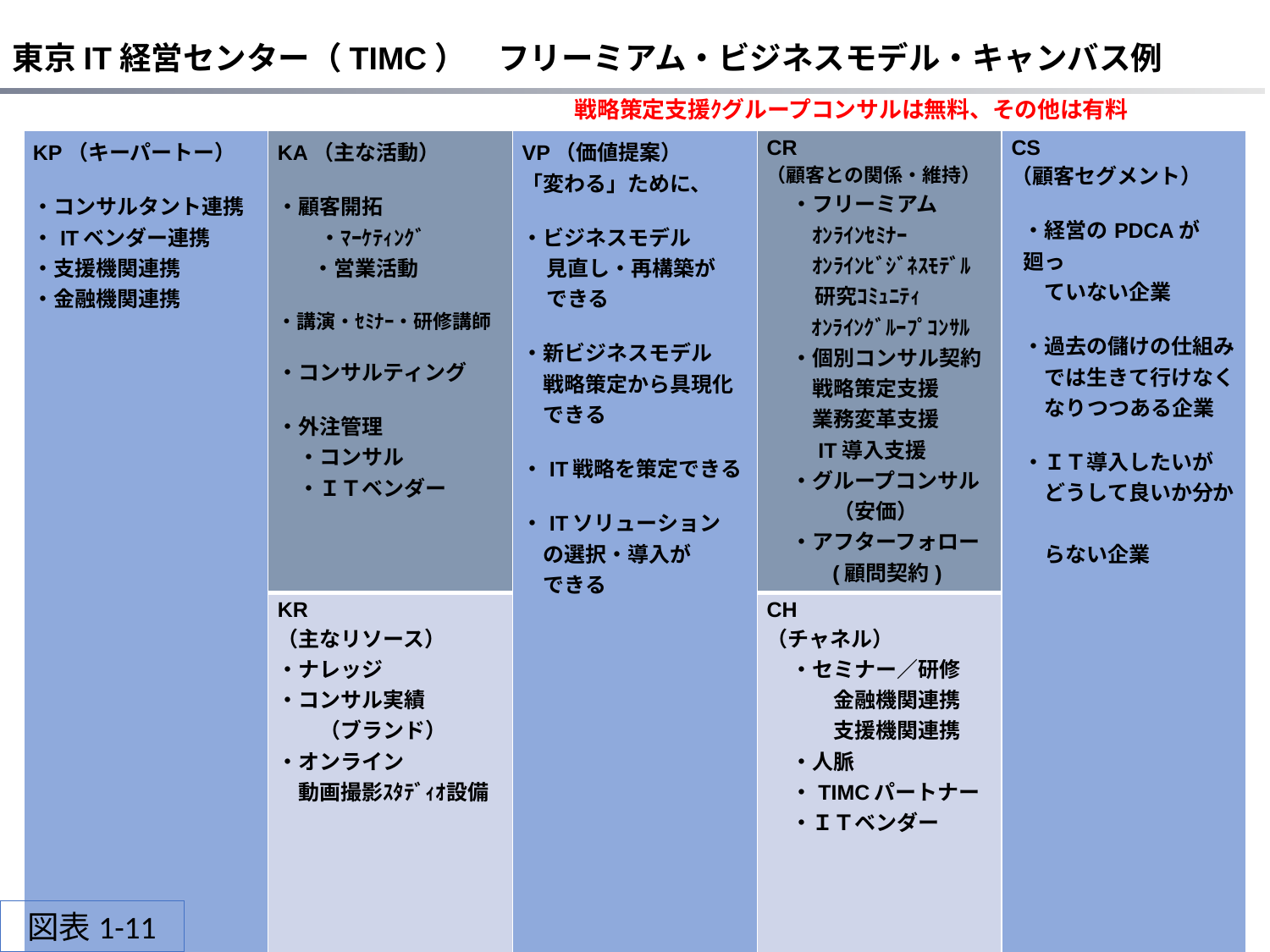

東京IT経営センター（TIMC）　フリーミアム・ビジネスモデル・キャンバス例
　　　　　　　　　　　　　　　　　　　　　　　　　　　　　　　　戦略策定支援ｸグループコンサルは無料、その他は有料

| KP（キーパートー） ・コンサルタント連携 ・ITベンダー連携 ・支援機関連携 ・金融機関連携 | KA（主な活動） ・顧客開拓 　　・ﾏｰｹﾃｨﾝｸﾞ ・営業活動 ・講演・ｾﾐﾅｰ・研修講師 ・コンサルティング ・外注管理 　・コンサル 　・ＩＴベンダー | VP（価値提案） 「変わる」ために、 ・ビジネスモデル 見直し・再構築が できる ・新ビジネスモデル 　戦略策定から具現化 　できる ・IT戦略を策定できる ・ITソリューション 　の選択・導入が 　できる |  | CR （顧客との関係・維持） ・フリーミアム 　ｵﾝﾗｲﾝｾﾐﾅｰ 　ｵﾝﾗｲﾝﾋﾞｼﾞﾈｽﾓﾃﾞﾙ 研究ｺﾐｭﾆﾃｨ ｵﾝﾗｲﾝｸﾞﾙｰﾌﾟｺﾝｻﾙ ・個別コンサル契約 　戦略策定支援 　業務変革支援 　IT導入支援 ・グループコンサル 　　（安価） ・アフターフォロー (顧問契約) | CS （顧客セグメント） ・経営のPDCAが廻っ　 　ていない企業 ・過去の儲けの仕組み 　では生きて行けなく 　なりつつある企業 ・ＩＴ導入したいが 　どうして良いか分か　 　らない企業 |
| --- | --- | --- | --- | --- | --- |
|  | KR （主なリソース） ・ナレッジ ・コンサル実績 　　（ブランド） ・オンライン 動画撮影ｽﾀﾃﾞｨｵ設備 |  |  | CH （チャネル） ・セミナー／研修 　　金融機関連携 　　支援機関連携 ・人脈 ・TIMCパートナー ・ＩＴベンダー |  |
| CS（コスト構造） 　 ・販促費 　　・外注費 　　・管理費 　　・一般経費 |  |  | RS（収入の流れ）　 無料コンサル（１：N） 　コンサル報酬 　講師代（講演、セミナ、研修） 　ソリューション導入支援費 |  |  |
図表1-11